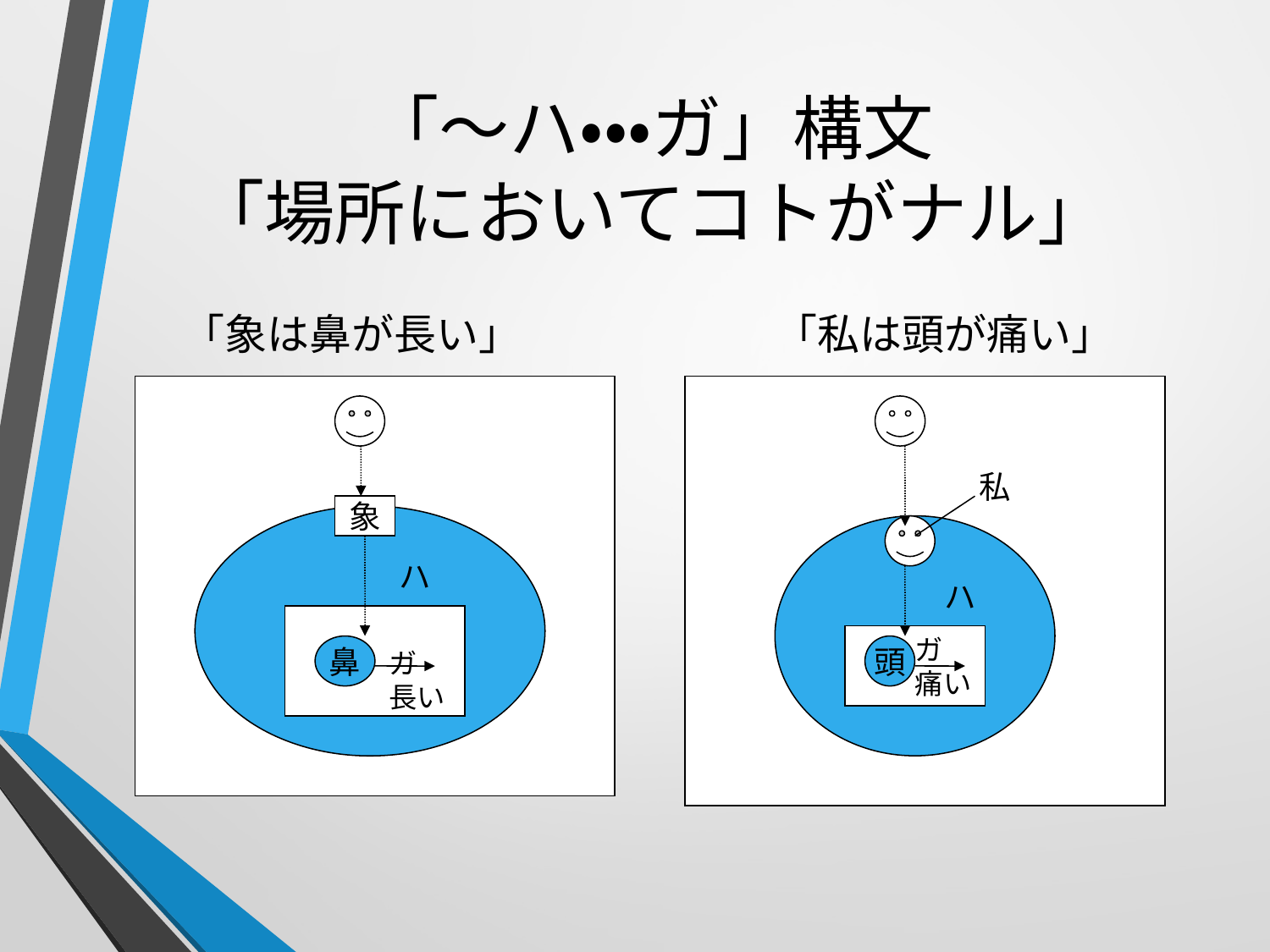

「象は鼻が長い」　　　　　　「私は頭が痛い」
# 「～ハ・・・ガ」構文 「場所においてコトがナル」

私
象

ハ

ハ

　　ガ
　　　長い
　ガ
　　痛い
鼻
頭